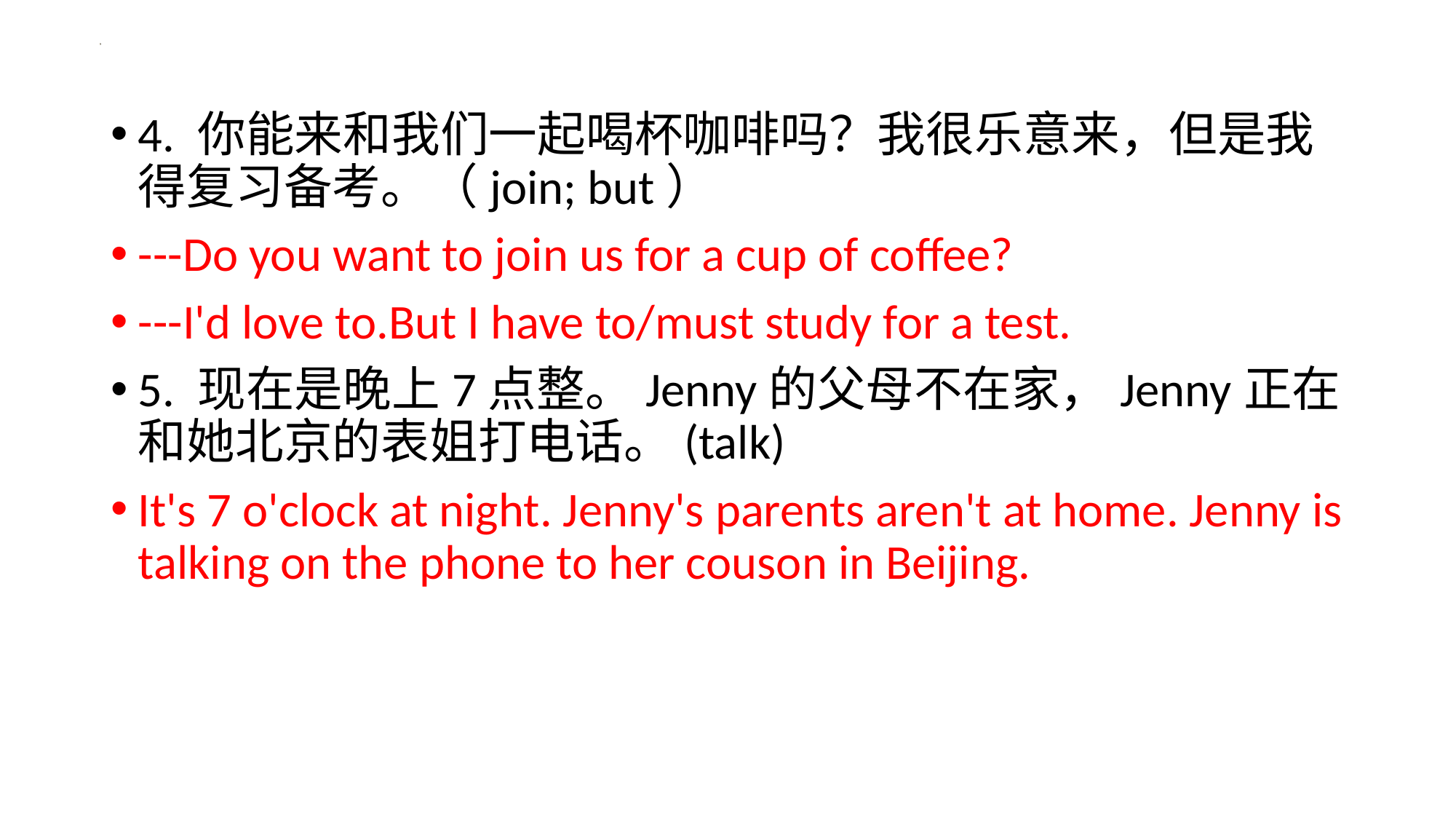

4. 你能来和我们一起喝杯咖啡吗？我很乐意来，但是我得复习备考。（join; but）
---Do you want to join us for a cup of coffee?
---I'd love to.But I have to/must study for a test.
5. 现在是晚上7点整。Jenny的父母不在家，Jenny正在和她北京的表姐打电话。(talk)
It's 7 o'clock at night. Jenny's parents aren't at home. Jenny is talking on the phone to her couson in Beijing.